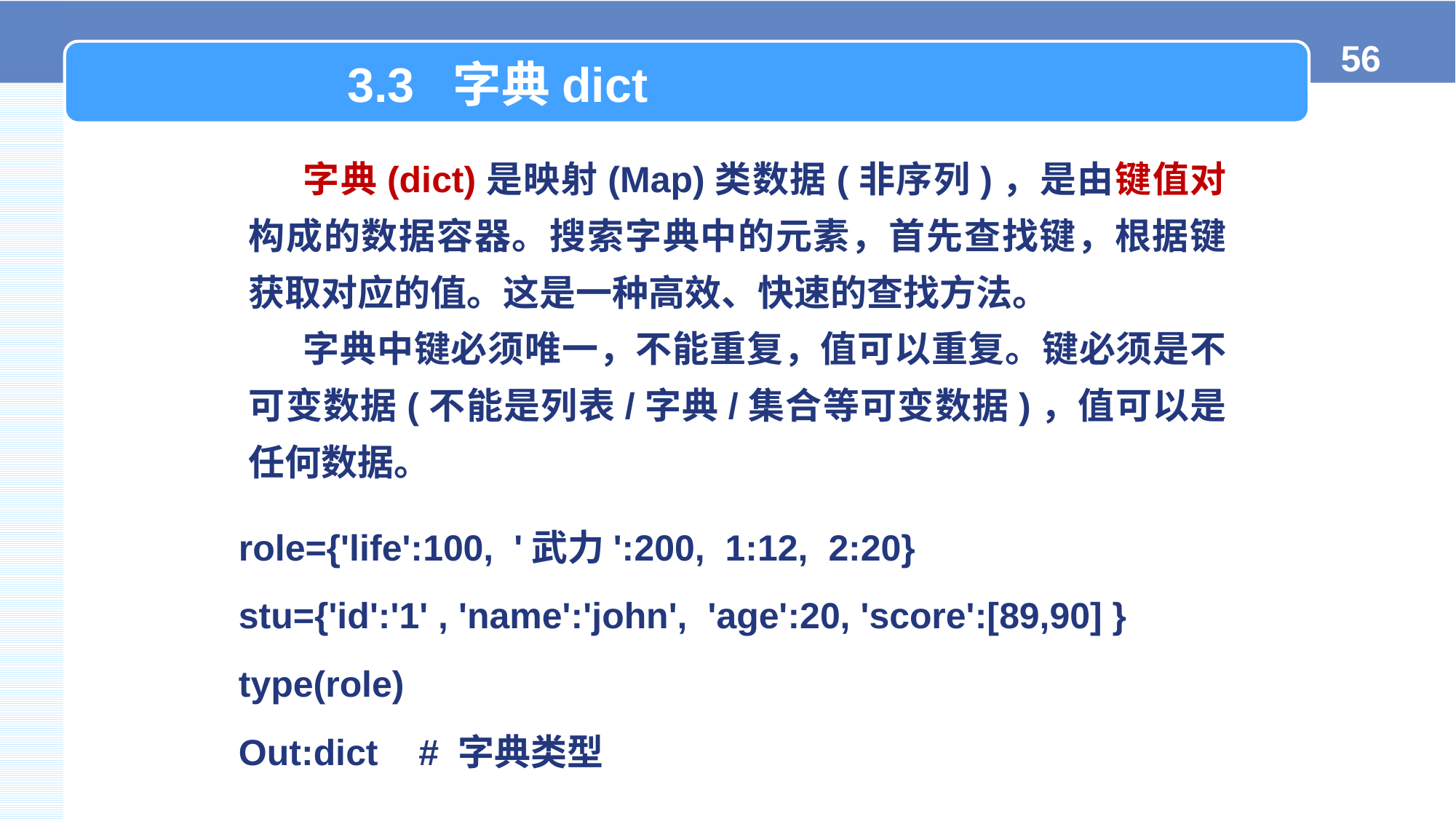

3.3  字典dict
字典(dict)是映射(Map)类数据(非序列)，是由键值对构成的数据容器。搜索字典中的元素，首先查找键，根据键获取对应的值。这是一种高效、快速的查找方法。
字典中键必须唯一，不能重复，值可以重复。键必须是不可变数据(不能是列表/字典/集合等可变数据)，值可以是任何数据。

role={'life':100,  '武力':200,  1:12,  2:20}
stu={'id':'1' , 'name':'john',  'age':20, 'score':[89,90] }
type(role)
Out:dict    # 字典类型